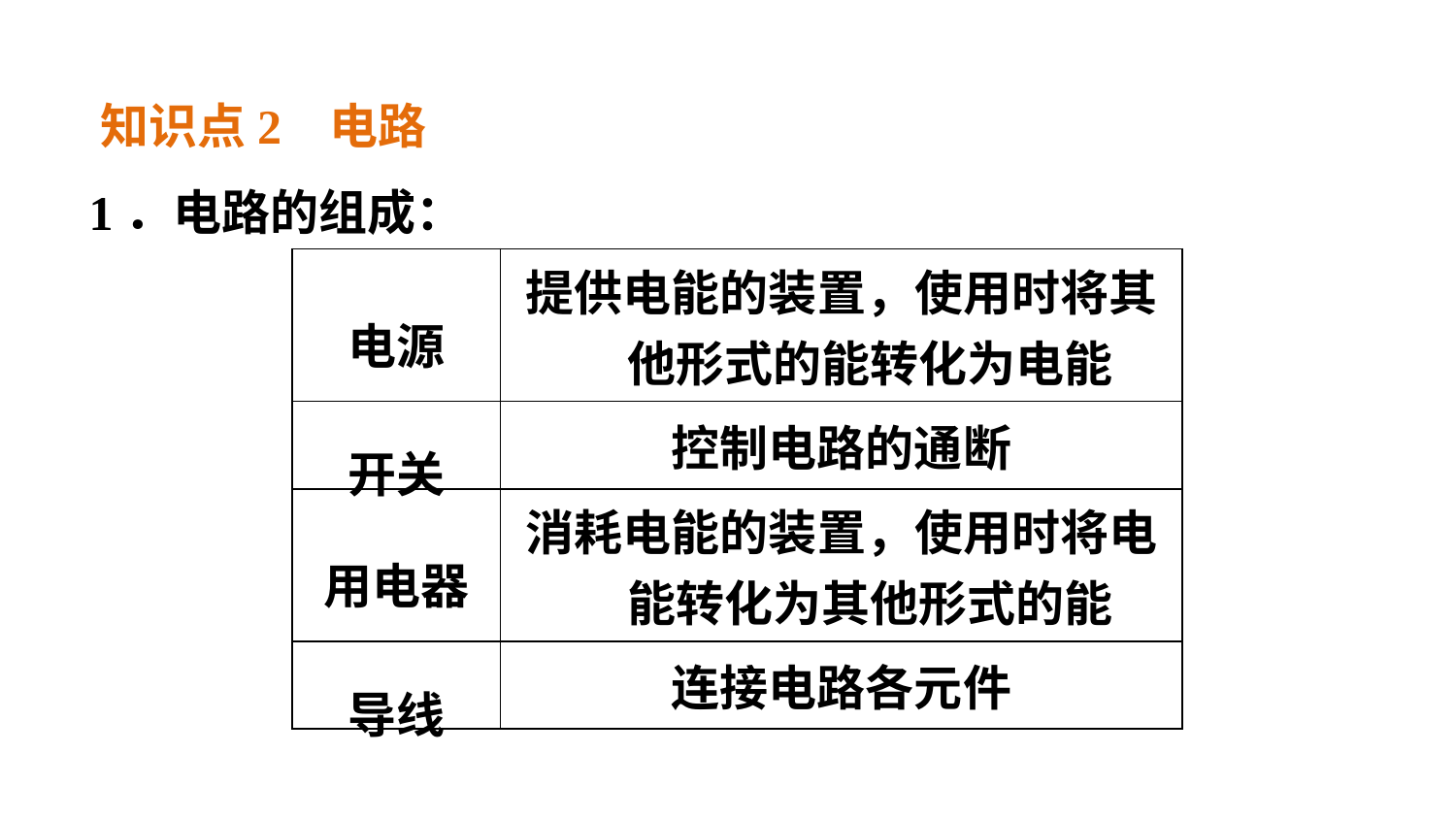

知识点2   电路
1．电路的组成：
| 电源 | 提供电能的装置，使用时将其他形式的能转化为电能 |
| --- | --- |
| 开关 | 控制电路的通断 |
| 用电器 | 消耗电能的装置，使用时将电能转化为其他形式的能 |
| 导线 | 连接电路各元件 |